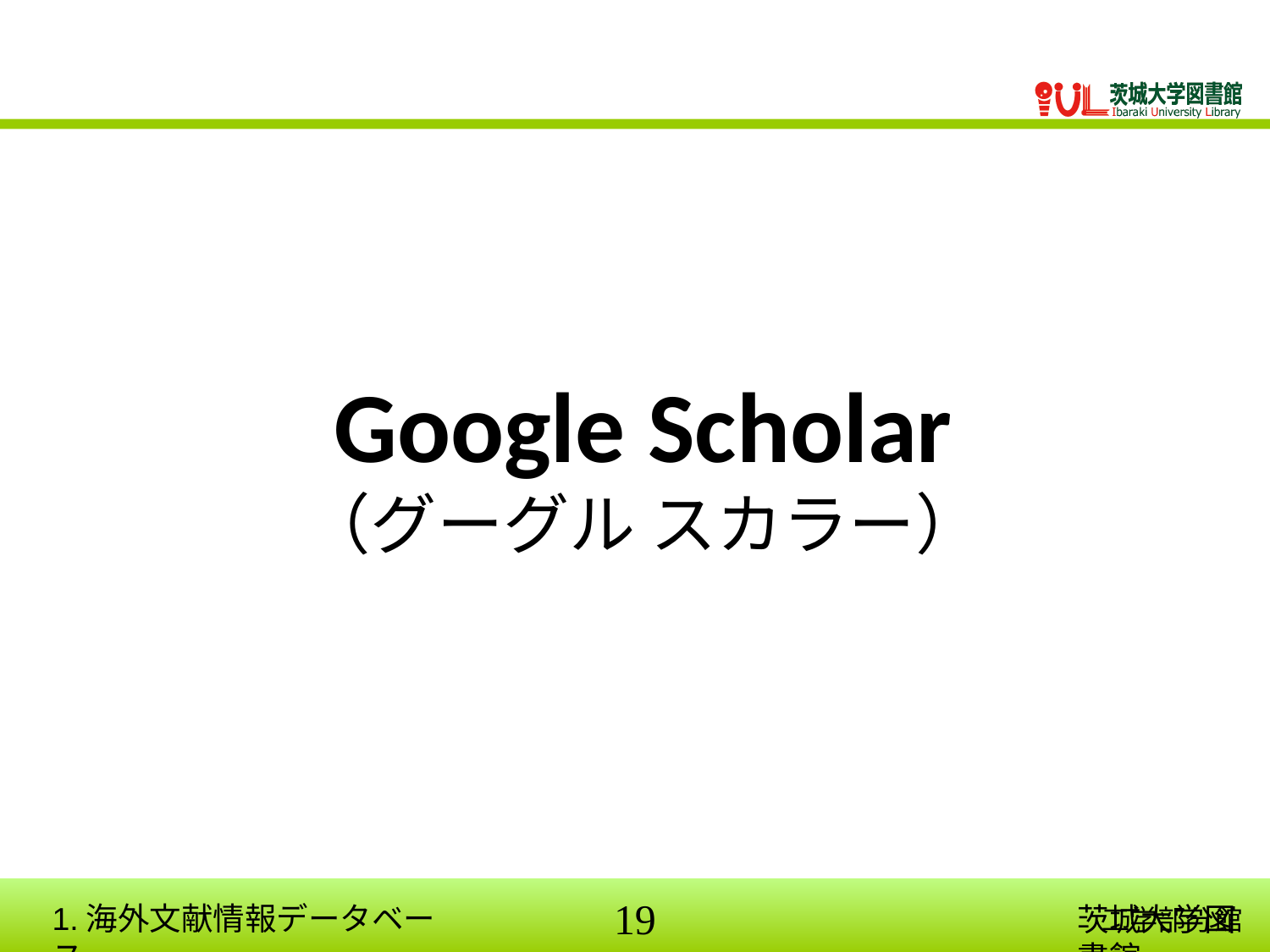

# Google Scholar （グーグル スカラー）
1.海外文献情報データベース
茨城大学図書館